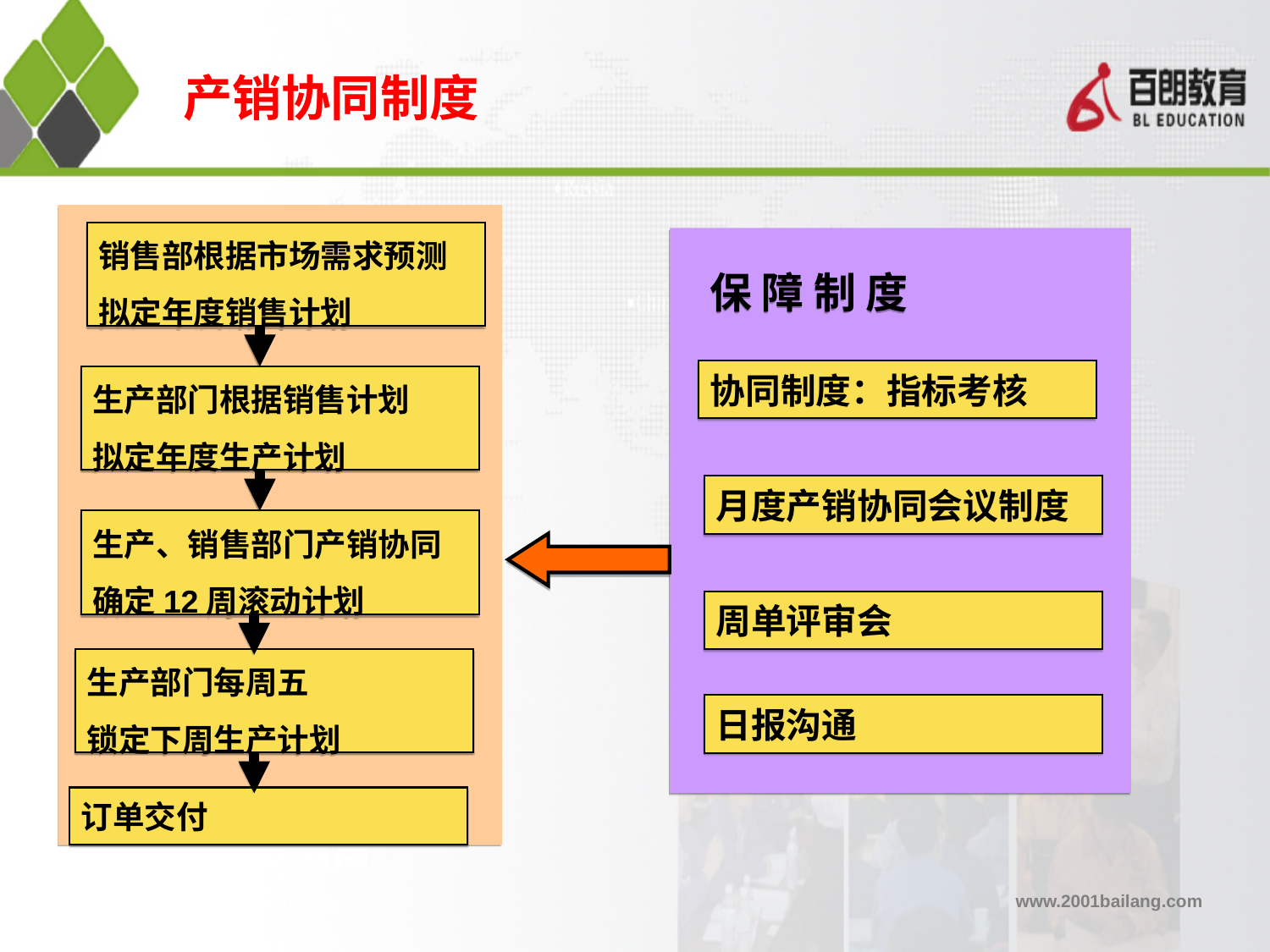

# 产销协同制度

销售部根据市场需求预测
拟定年度销售计划

保 障 制 度

协同制度：指标考核
生产部门根据销售计划
拟定年度生产计划

月度产销协同会议制度
生产、销售部门产销协同
确定12周滚动计划

周单评审会

生产部门每周五
锁定下周生产计划
日报沟通

订单交付